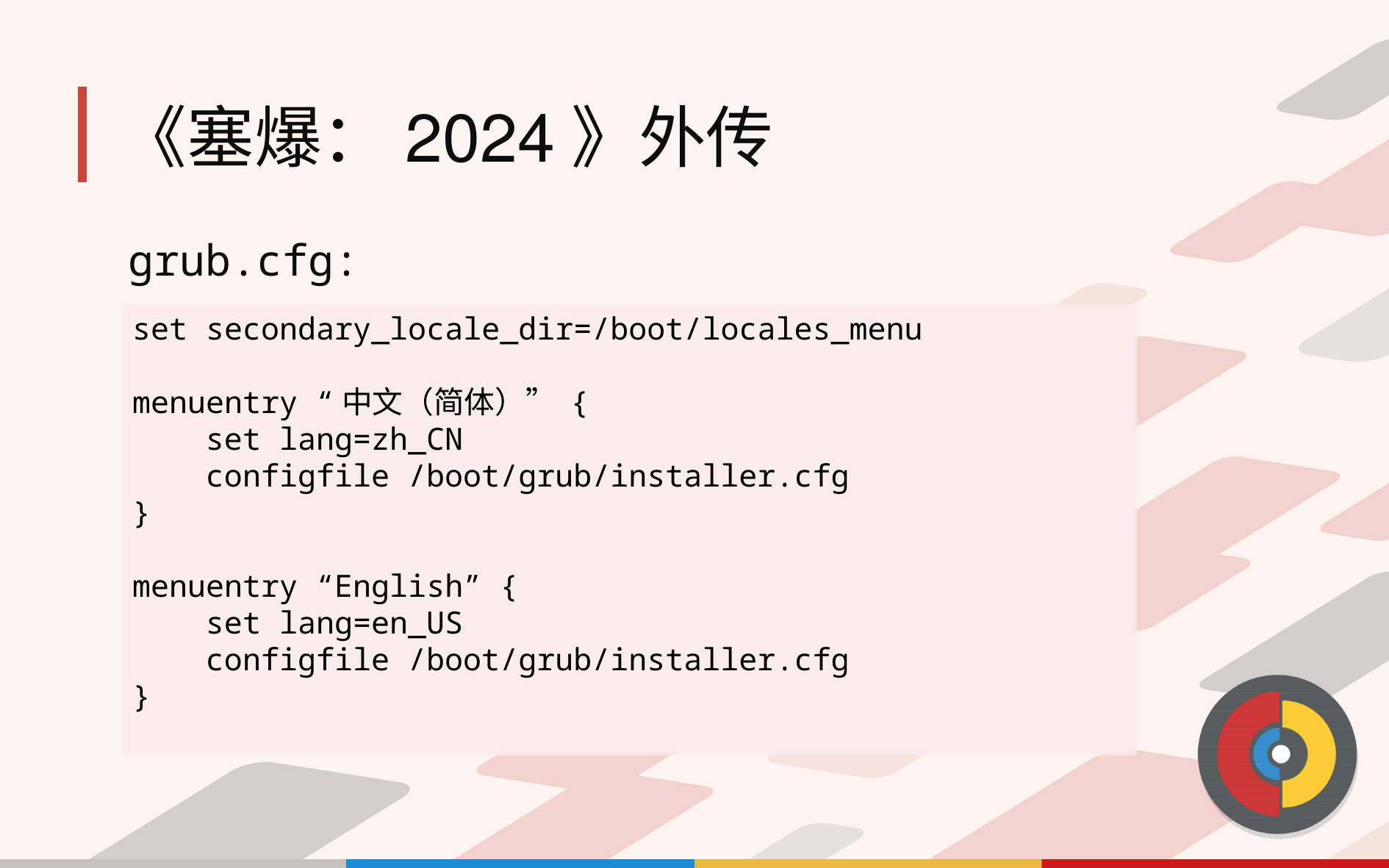

# 《塞爆：2024》外传
grub.cfg:
set secondary_locale_dir=/boot/locales_menu

menuentry “中文（简体）” {
    set lang=zh_CN
    configfile /boot/grub/installer.cfg
}

menuentry “English” {
    set lang=en_US
    configfile /boot/grub/installer.cfg
}